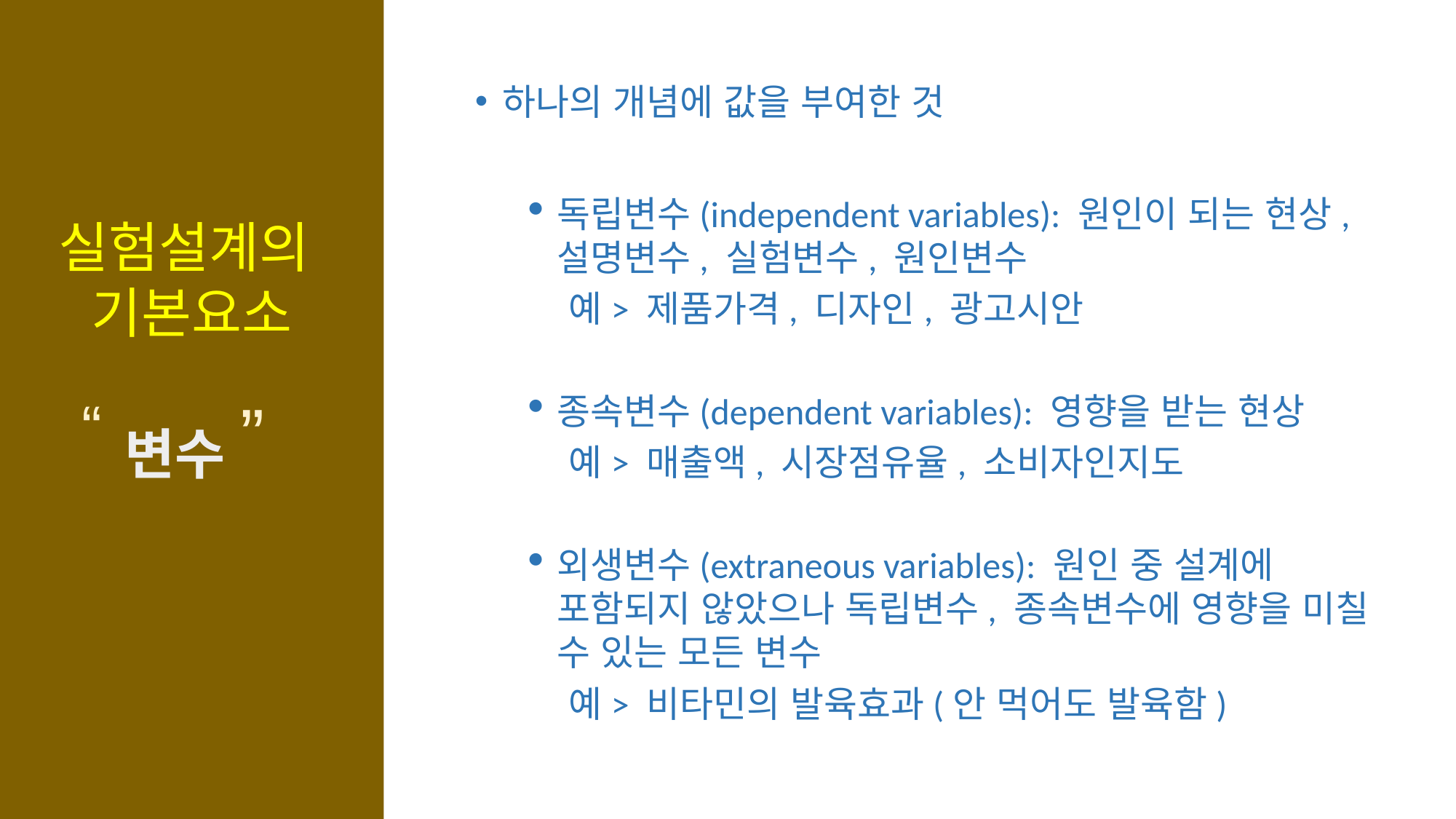

# 실험설계의 기본요소
하나의 개념에 값을 부여한 것

독립변수(independent variables): 원인이 되는 현상, 설명변수, 실험변수, 원인변수
   예> 제품가격, 디자인, 광고시안

종속변수(dependent variables): 영향을 받는 현상
   예> 매출액, 시장점유율, 소비자인지도

외생변수(extraneous variables): 원인 중 설계에 포함되지 않았으나 독립변수, 종속변수에 영향을 미칠 수 있는 모든 변수
   예> 비타민의 발육효과(안 먹어도 발육함)
“
”
변수